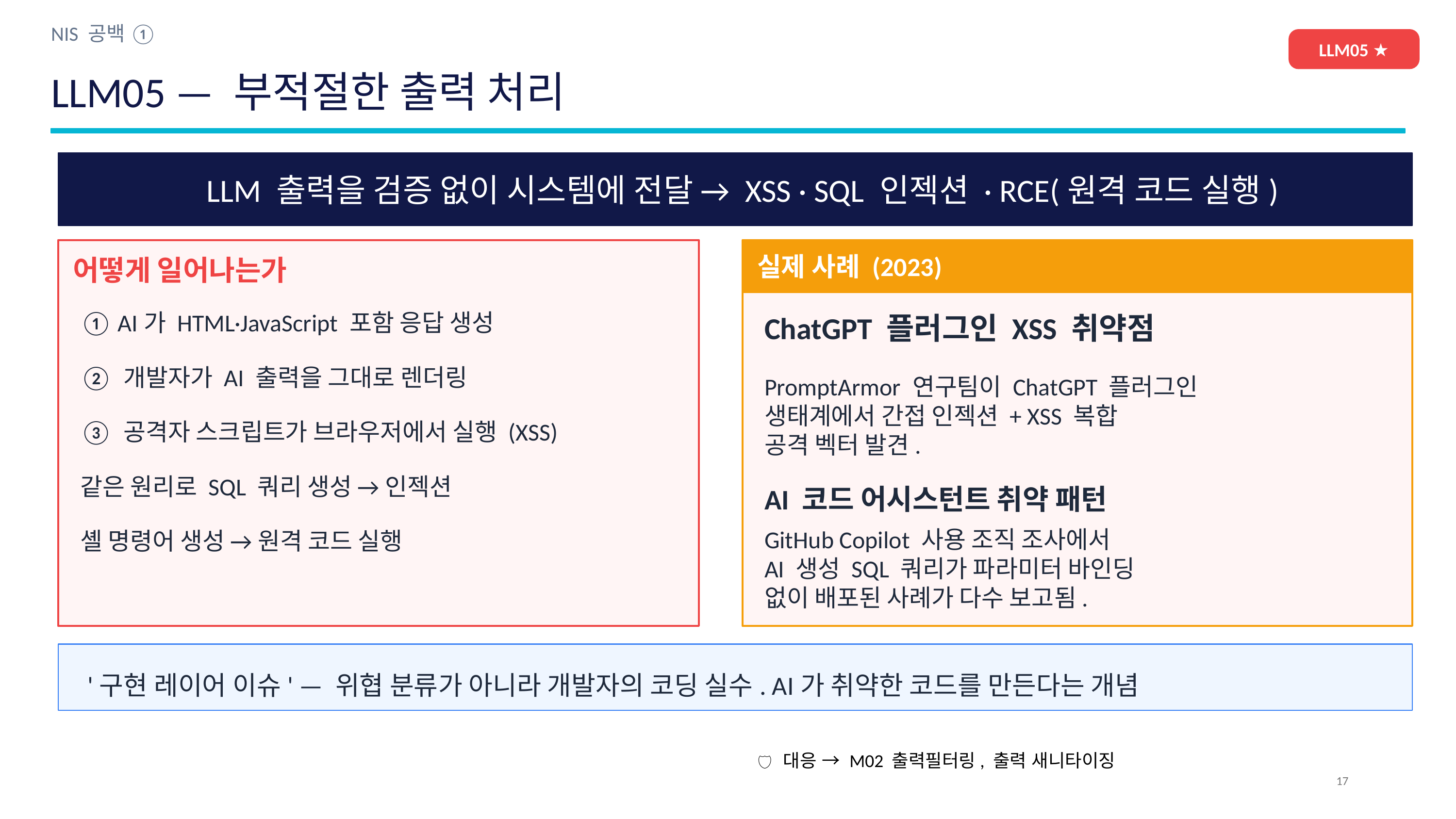

NIS 공백 ①
LLM05 ★
LLM05 — 부적절한 출력 처리

LLM 출력을 검증 없이 시스템에 전달 → XSS · SQL 인젝션 · RCE(원격 코드 실행)

실제 사례 (2023)
어떻게 일어나는가
① AI가 HTML·JavaScript 포함 응답 생성
ChatGPT 플러그인 XSS 취약점
② 개발자가 AI 출력을 그대로 렌더링
PromptArmor 연구팀이 ChatGPT 플러그인
생태계에서 간접 인젝션 + XSS 복합
공격 벡터 발견.
③ 공격자 스크립트가 브라우저에서 실행 (XSS)
같은 원리로 SQL 쿼리 생성 → 인젝션
AI 코드 어시스턴트 취약 패턴
셸 명령어 생성 → 원격 코드 실행
GitHub Copilot 사용 조직 조사에서
AI 생성 SQL 쿼리가 파라미터 바인딩
없이 배포된 사례가 다수 보고됨.

'구현 레이어 이슈' — 위협 분류가 아니라 개발자의 코딩 실수. AI가 취약한 코드를 만든다는 개념
🛡 대응 → M02 출력필터링, 출력 새니타이징
17